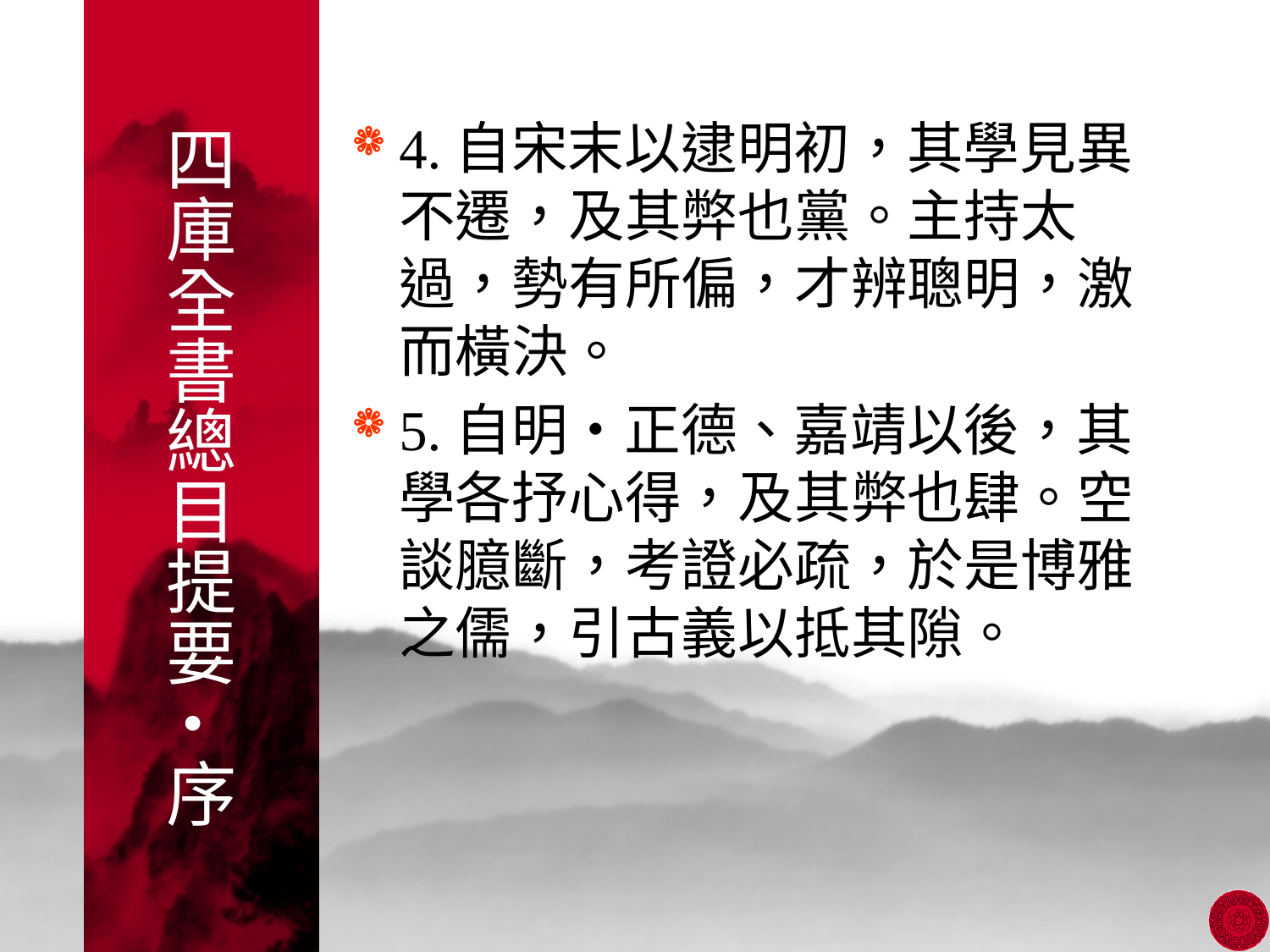

4.自宋末以逮明初，其學見異不遷，及其弊也黨。主持太過，勢有所偏，才辨聰明，激而橫決。
5.自明‧正德、嘉靖以後，其學各抒心得，及其弊也肆。空談臆斷，考證必疏，於是博雅之儒，引古義以抵其隙。

# 四庫全書總目提要‧序